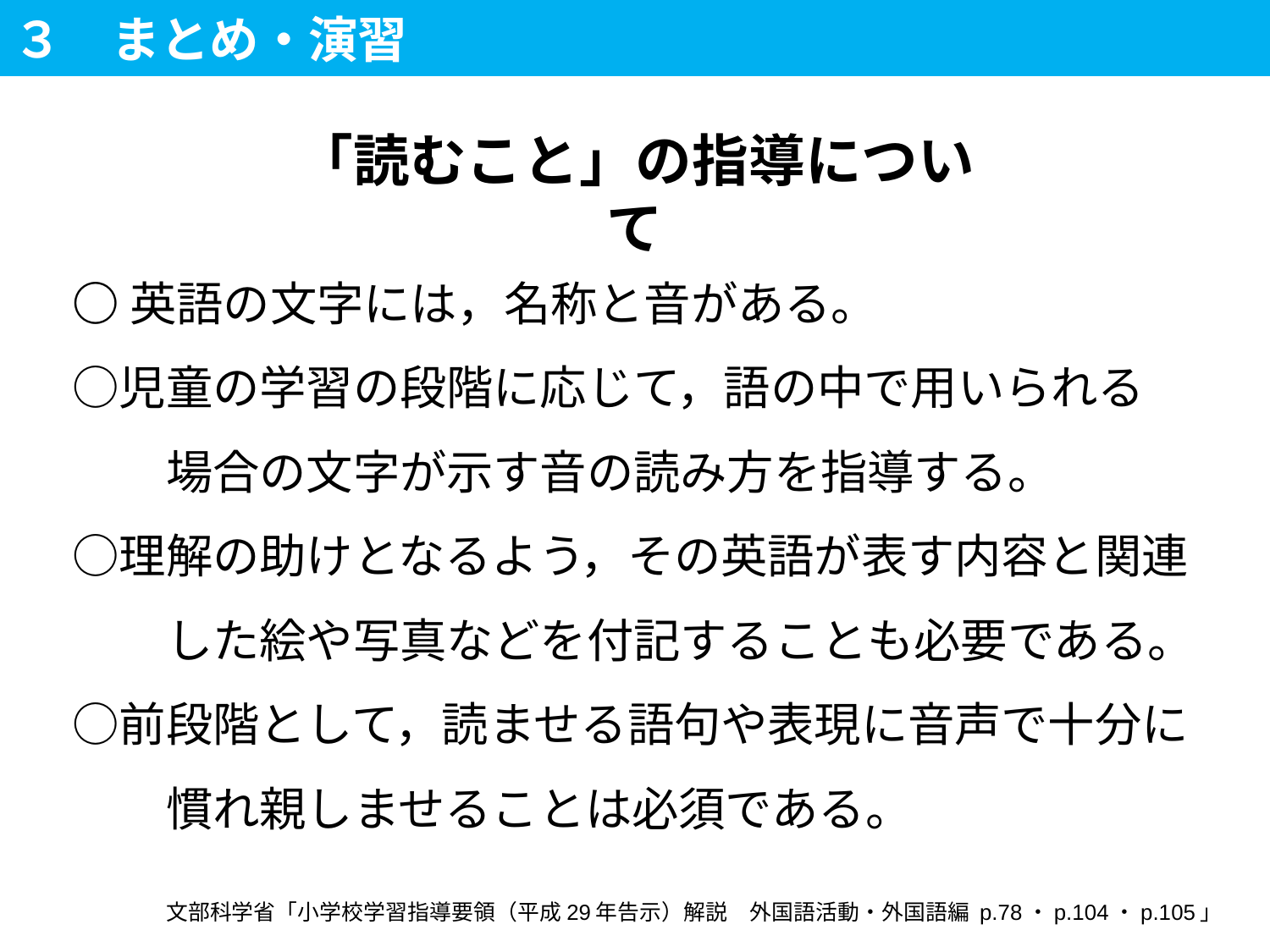

３　まとめ・演習
「読むこと」の指導について
# ○英語の文字には，名称と音がある。 ○児童の学習の段階に応じて，語の中で用いられる 　　場合の文字が示す音の読み方を指導する。 ○理解の助けとなるよう，その英語が表す内容と関連 　　した絵や写真などを付記することも必要である。 ○前段階として，読ませる語句や表現に音声で十分に 　　慣れ親しませることは必須である。
文部科学省「小学校学習指導要領（平成29年告示）解説　外国語活動・外国語編 p.78・p.104・p.105」